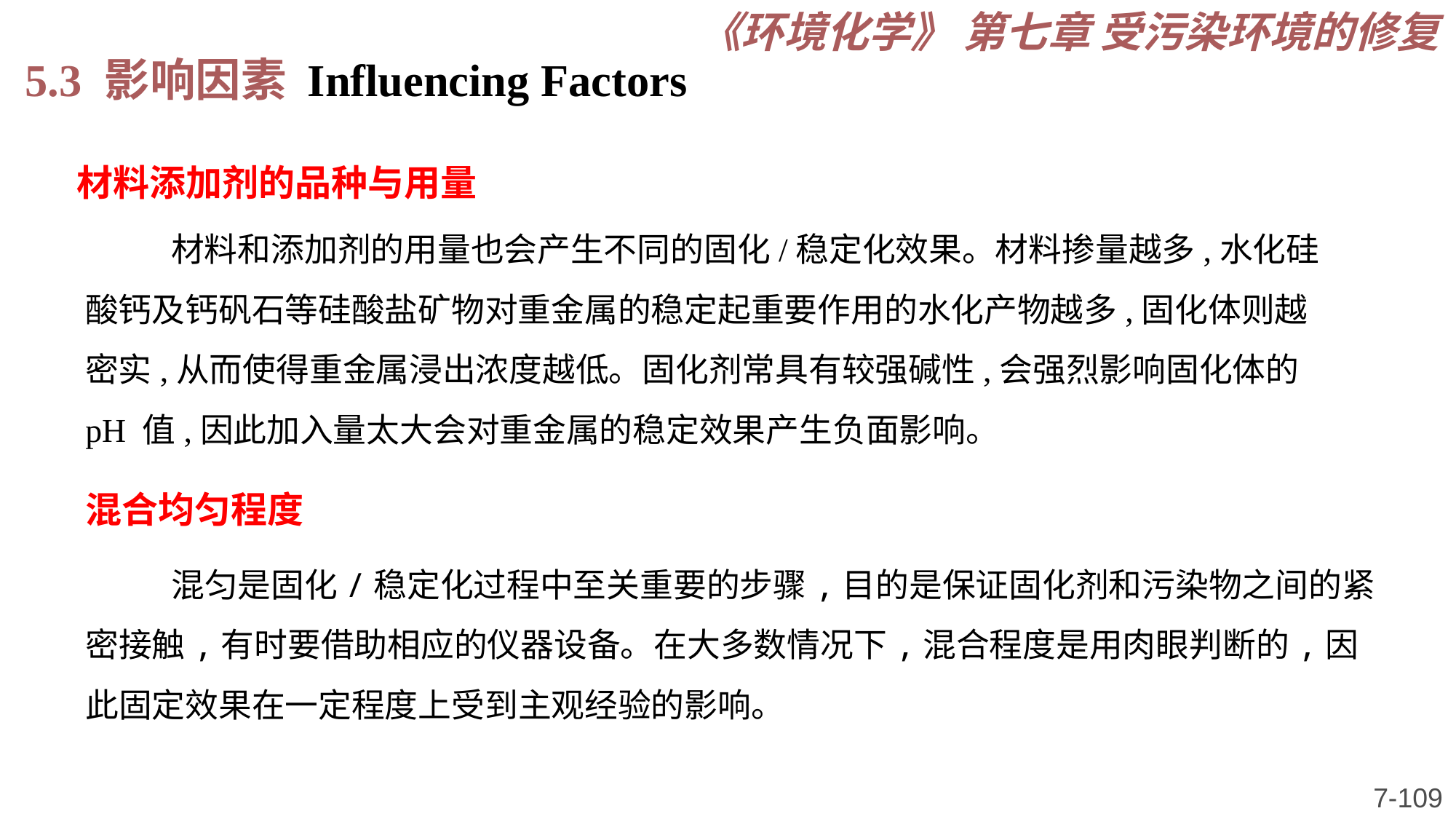

《环境化学》 第七章 受污染环境的修复
5.3 影响因素 Influencing Factors
材料添加剂的品种与用量
材料和添加剂的用量也会产生不同的固化/稳定化效果。材料掺量越多,水化硅酸钙及钙矾石等硅酸盐矿物对重金属的稳定起重要作用的水化产物越多,固化体则越密实,从而使得重金属浸出浓度越低。固化剂常具有较强碱性,会强烈影响固化体的 pH 值,因此加入量太大会对重金属的稳定效果产生负面影响。

混合均匀程度
混匀是固化/稳定化过程中至关重要的步骤,目的是保证固化剂和污染物之间的紧密接触,有时要借助相应的仪器设备。在大多数情况下,混合程度是用肉眼判断的,因此固定效果在一定程度上受到主观经验的影响。
7-109